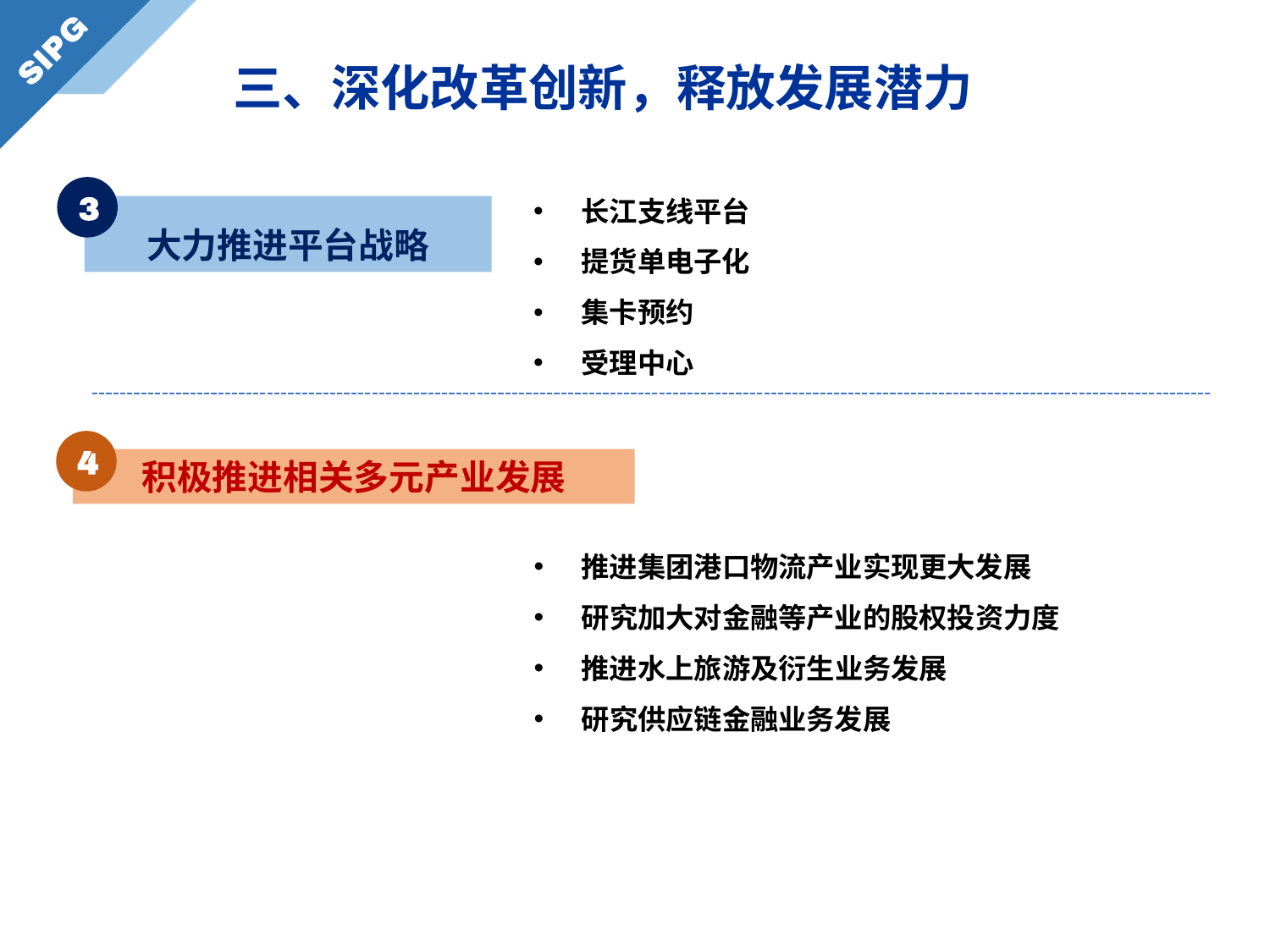

SIPG
三、深化改革创新，释放发展潜力
长江支线平台
提货单电子化
集卡预约
受理中心

3
大力推进平台战略
4
积极推进相关多元产业发展
推进集团港口物流产业实现更大发展
研究加大对金融等产业的股权投资力度
推进水上旅游及衍生业务发展
研究供应链金融业务发展